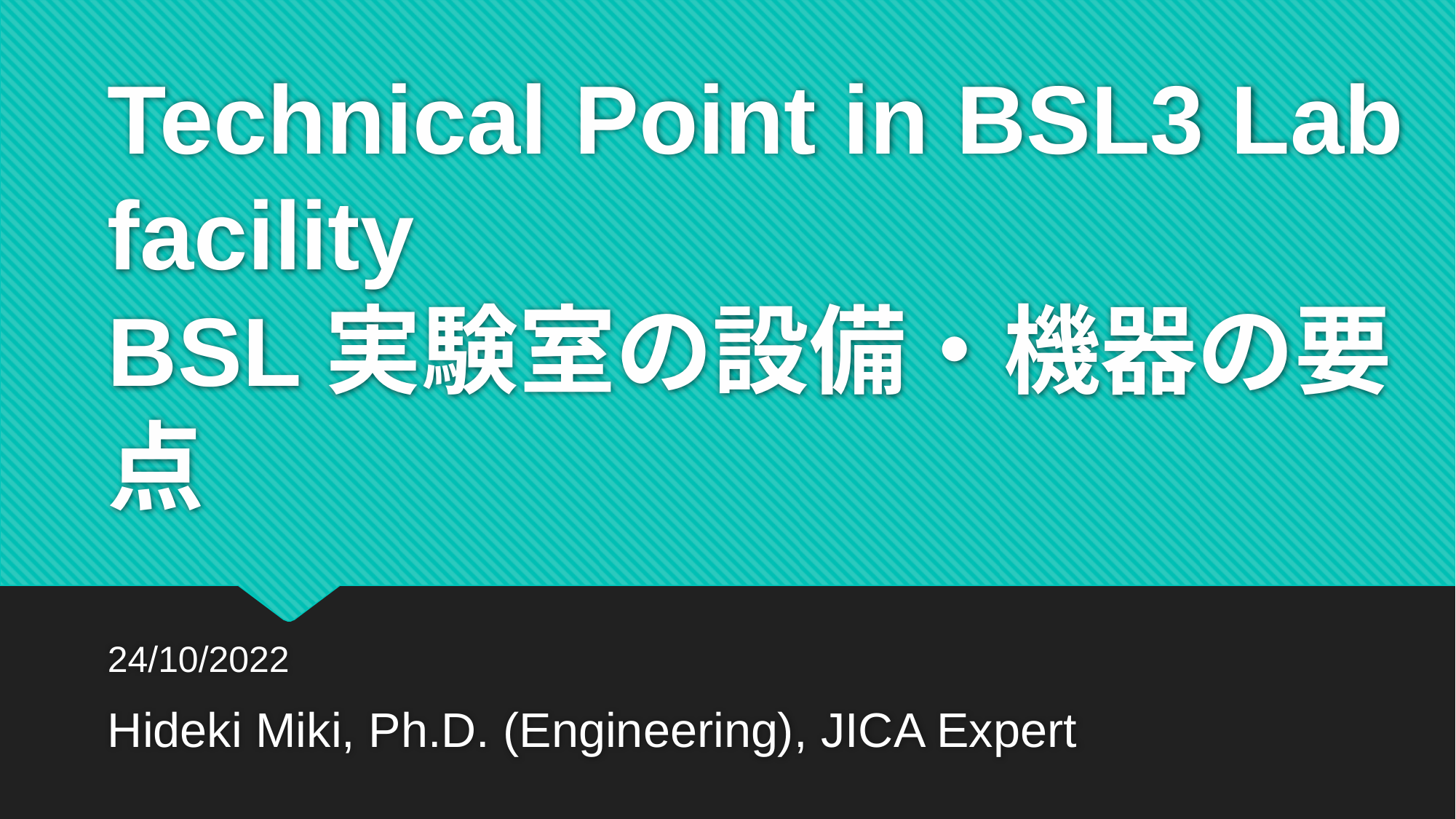

# Technical Point in BSL3 Lab facility BSL実験室の設備・機器の要点
24/10/2022
Hideki Miki, Ph.D. (Engineering), JICA Expert